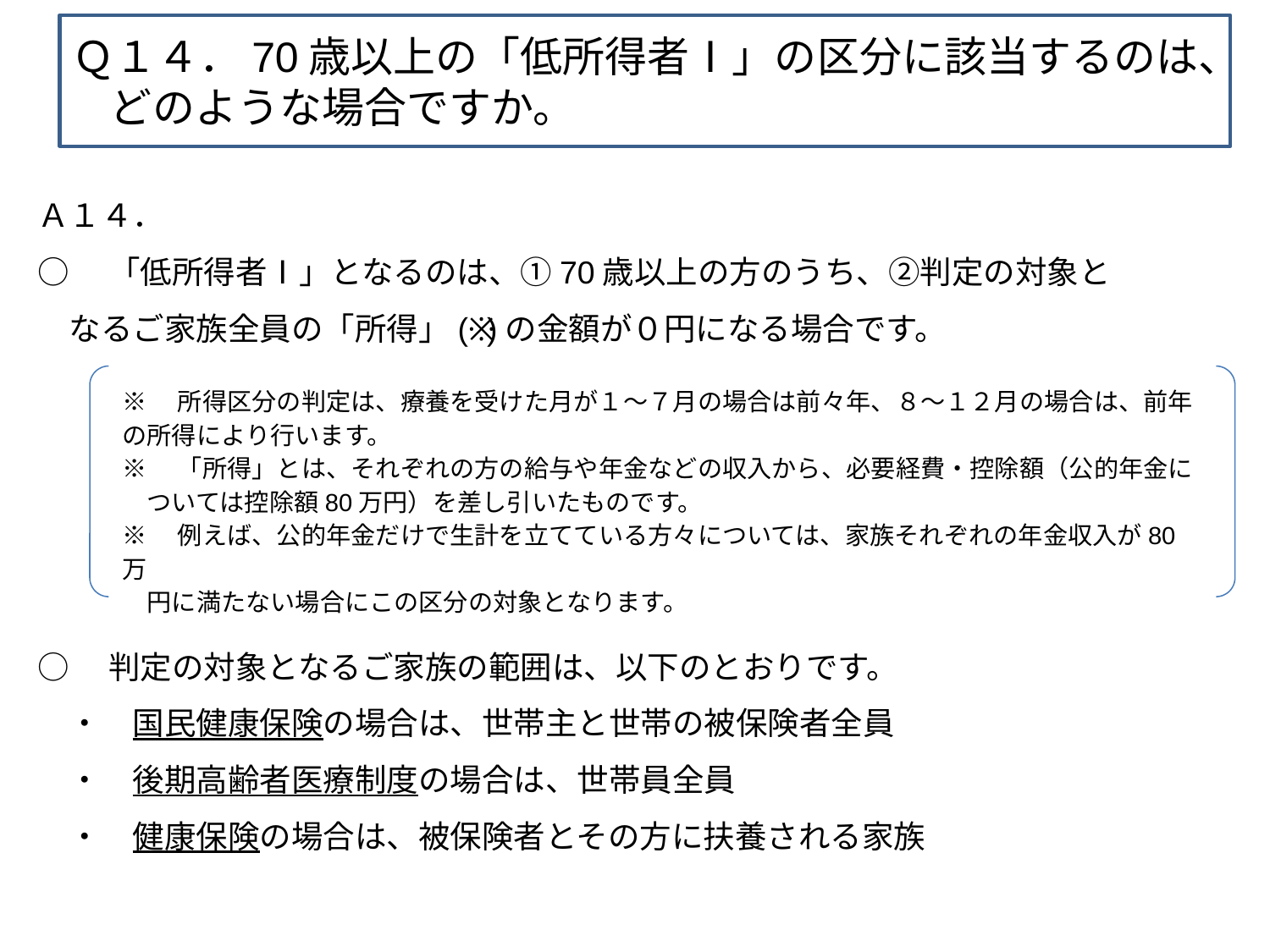

Ｑ１４．70歳以上の「低所得者Ⅰ」の区分に該当するのは、どのような場合ですか。
Ａ１４．
○　「低所得者Ⅰ」となるのは、①70歳以上の方のうち、②判定の対象と
　なるご家族全員の「所得」(※)の金額が０円になる場合です。

○　判定の対象となるご家族の範囲は、以下のとおりです。
　・　国民健康保険の場合は、世帯主と世帯の被保険者全員
　・　後期高齢者医療制度の場合は、世帯員全員
　・　健康保険の場合は、被保険者とその方に扶養される家族

※　所得区分の判定は、療養を受けた月が１～７月の場合は前々年、８～１２月の場合は、前年の所得により行います。
※　「所得」とは、それぞれの方の給与や年金などの収入から、必要経費・控除額（公的年金に
　ついては控除額80万円）を差し引いたものです。
※　例えば、公的年金だけで生計を立てている方々については、家族それぞれの年金収入が80万
　円に満たない場合にこの区分の対象となります。